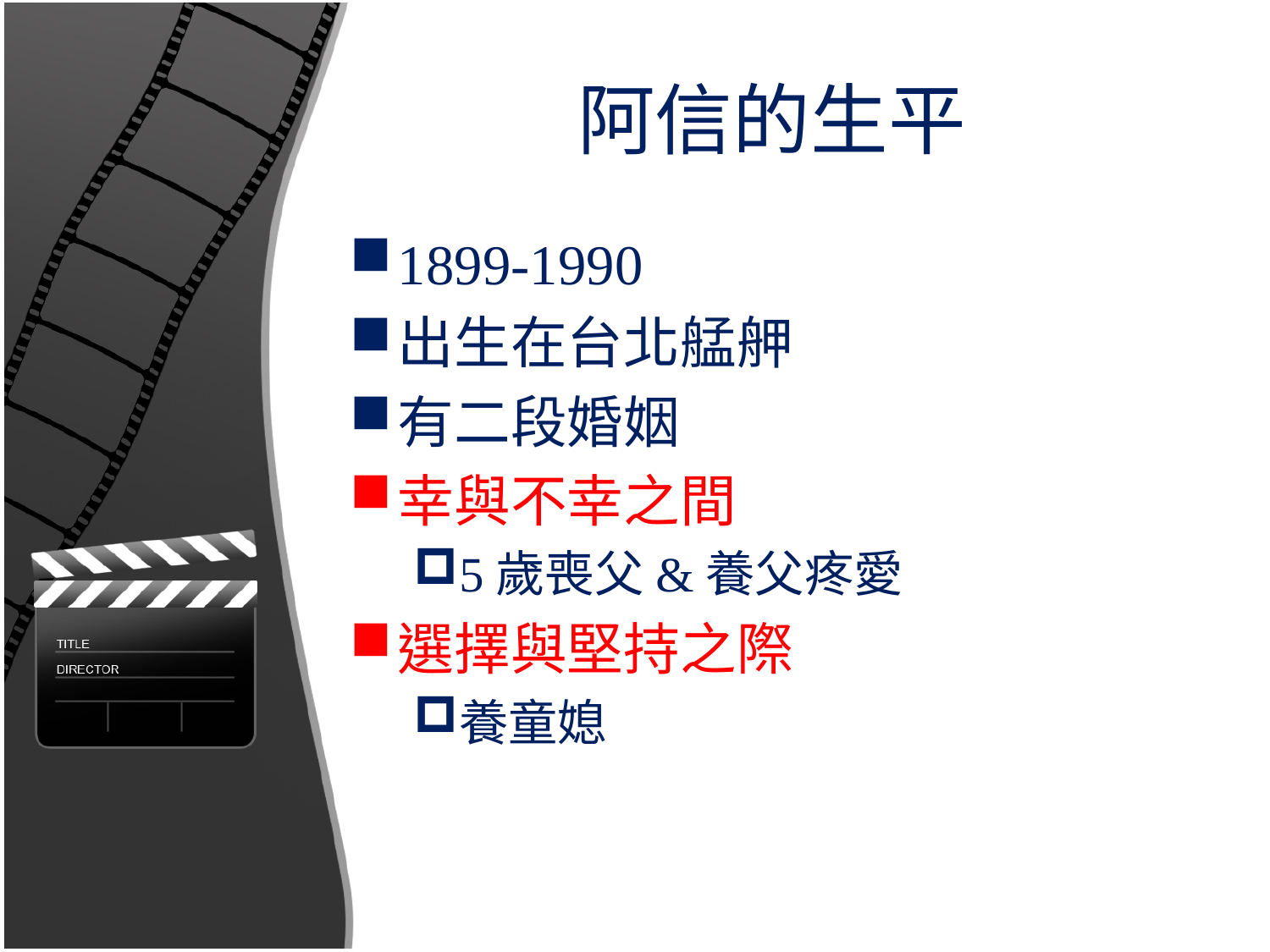

# 阿信的生平
1899-1990
出生在台北艋舺
有二段婚姻
幸與不幸之間
5歲喪父&養父疼愛
選擇與堅持之際
養童媳